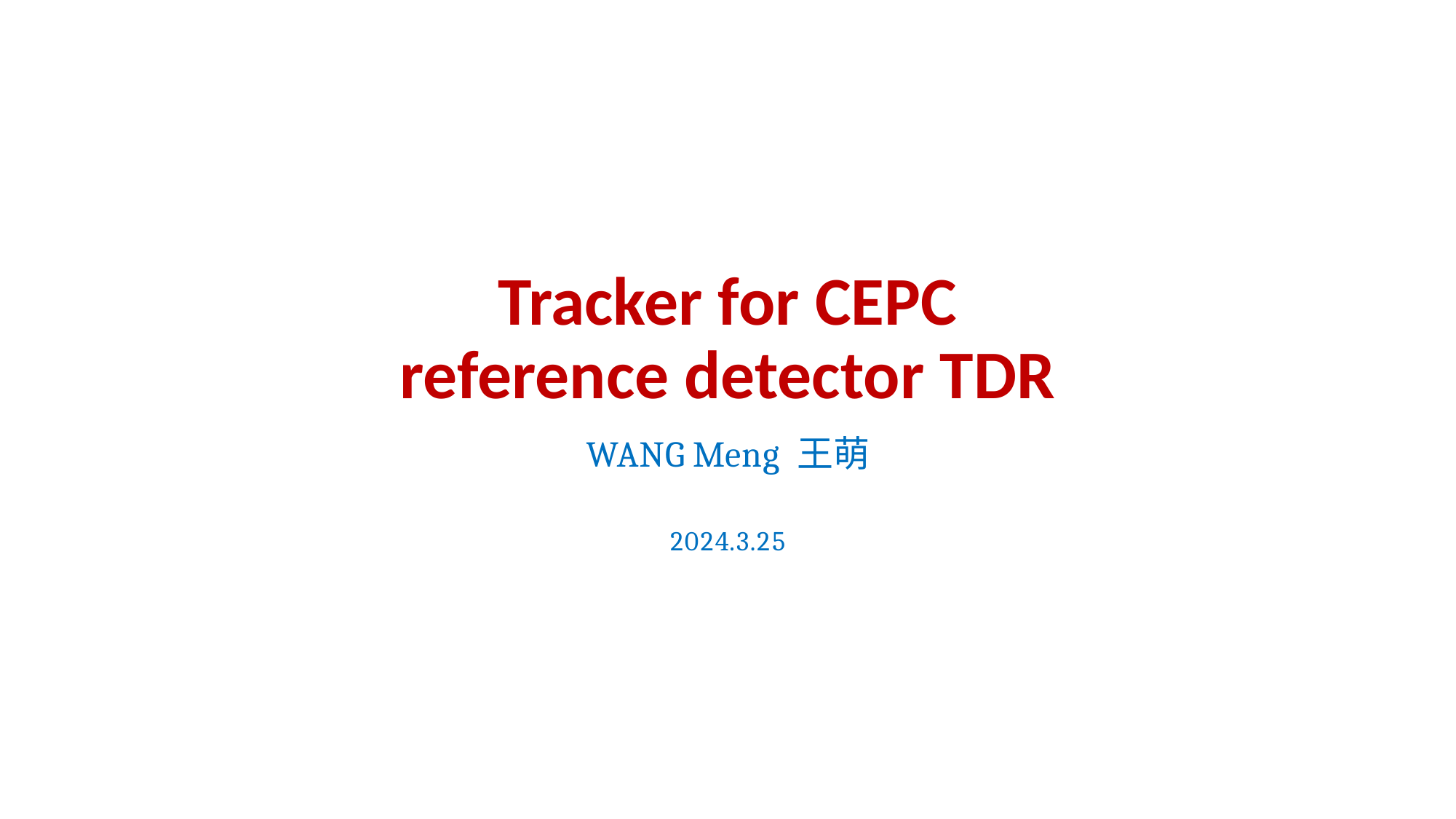

# Tracker for CEPC reference detector TDR
WANG Meng 王萌

2024.3.25